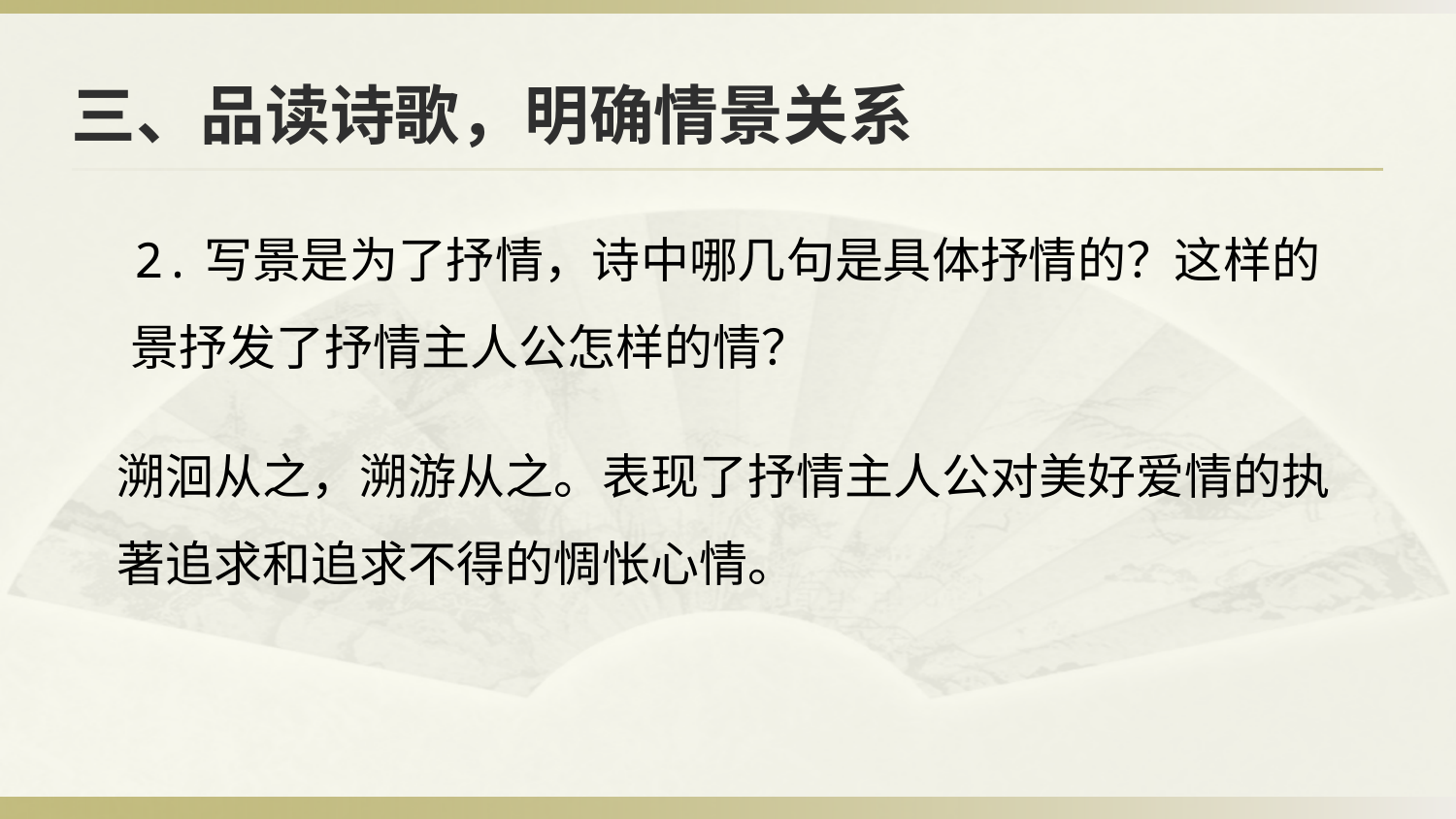

# 三、品读诗歌，明确情景关系
  2.写景是为了抒情，诗中哪几句是具体抒情的？这样的景抒发了抒情主人公怎样的情？

溯洄从之，溯游从之。表现了抒情主人公对美好爱情的执著追求和追求不得的惆怅心情。